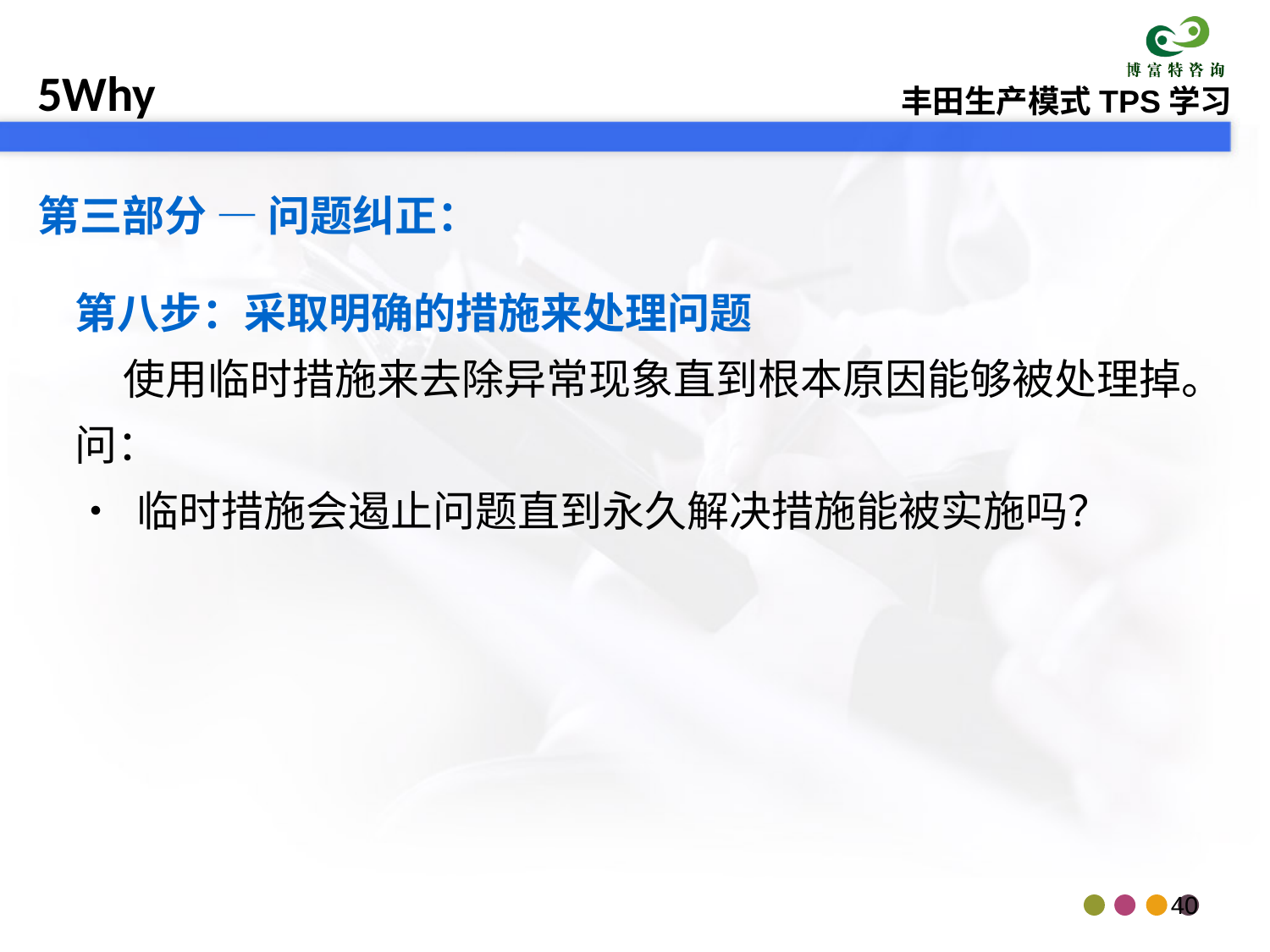

第三部分 — 问题纠正：
第八步：采取明确的措施来处理问题
    使用临时措施来去除异常现象直到根本原因能够被处理掉。
问：
• 临时措施会遏止问题直到永久解决措施能被实施吗？